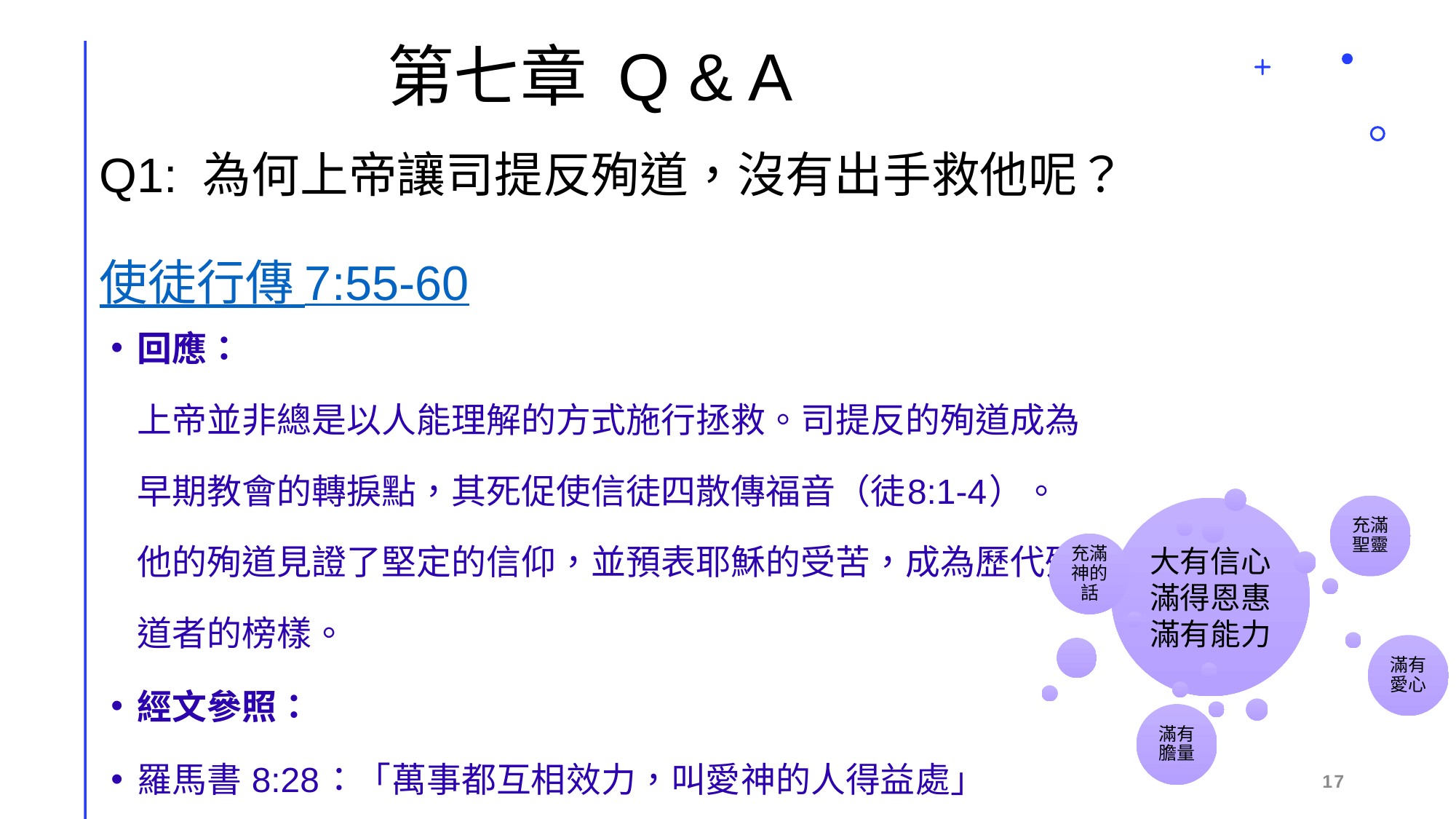

# 第七章 Q & A
Q1: 為何上帝讓司提反殉道，沒有出手救他呢？
使徒行傳 7:55-60
回應：
上帝並非總是以人能理解的方式施行拯救。司提反的殉道成為早期教會的轉捩點，其死促使信徒四散傳福音（徒8:1-4）。他的殉道見證了堅定的信仰，並預表耶穌的受苦，成為歷代殉道者的榜樣。
經文參照：
羅馬書 8:28：「萬事都互相效力，叫愛神的人得益處」
大有信心
滿得恩惠
滿有能力
充滿神的話
充滿聖靈
滿有愛心
滿有膽量
17